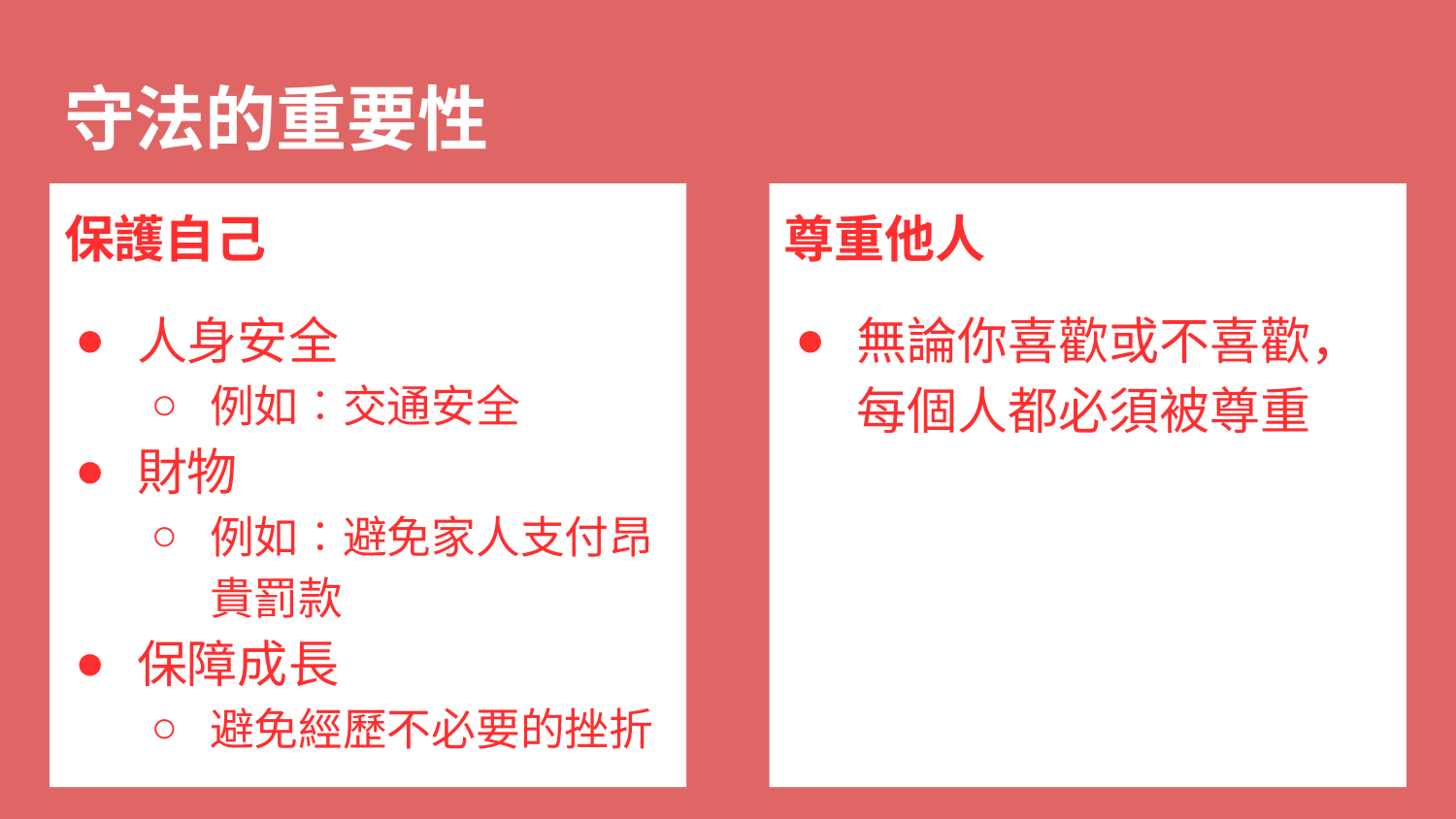

# 守法的重要性
保護自己
人身安全
例如︰交通安全
財物
例如︰避免家人支付昂貴罰款
保障成長
避免經歷不必要的挫折

尊重他人
無論你喜歡或不喜歡，每個人都必須被尊重